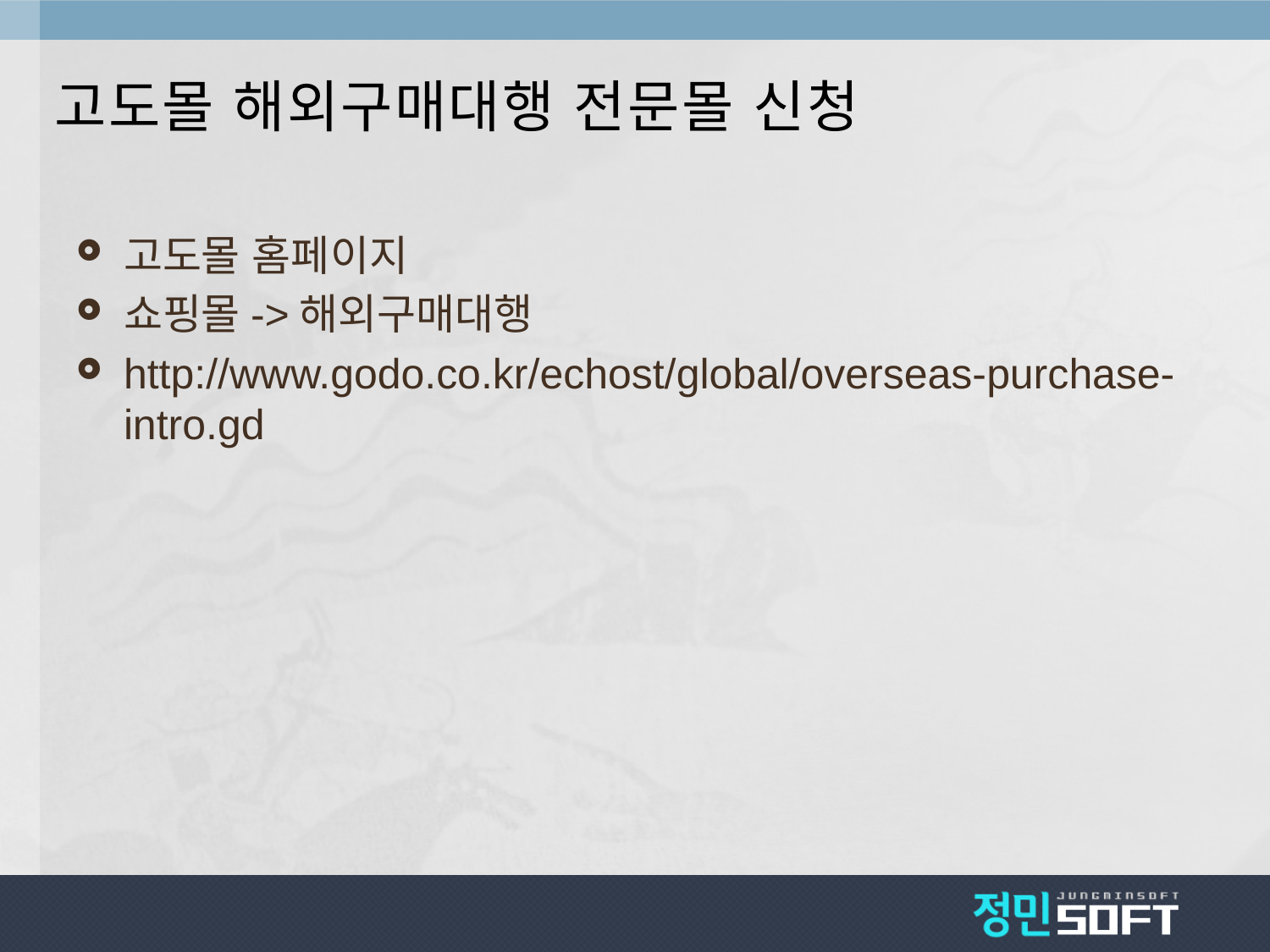

# 고도몰 해외구매대행 전문몰 신청
고도몰 홈페이지
쇼핑몰->해외구매대행
http://www.godo.co.kr/echost/global/overseas-purchase-intro.gd